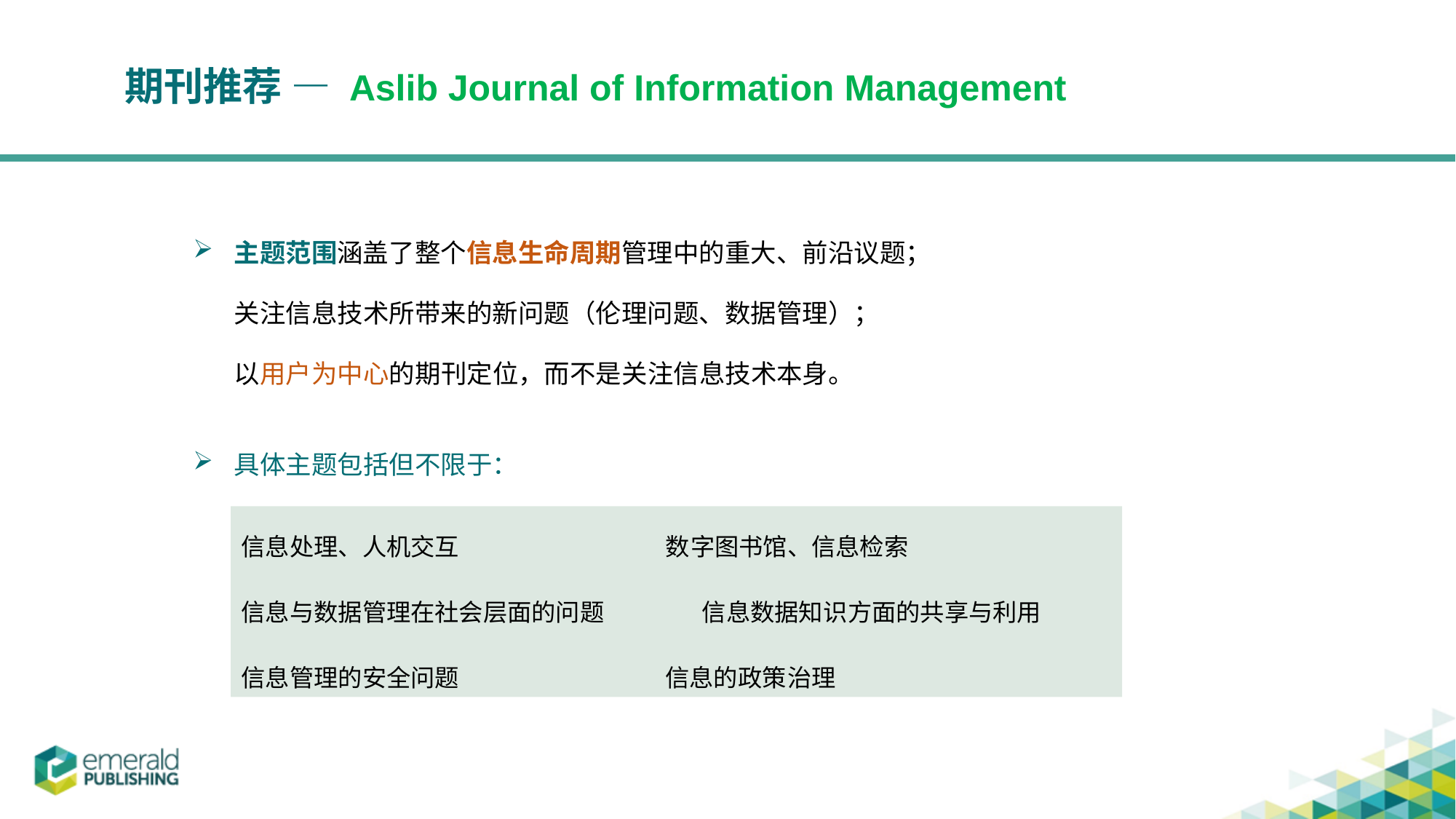

# 期刊推荐 — Aslib Journal of Information Management

主题范围涵盖了整个信息生命周期管理中的重大、前沿议题；
      关注信息技术所带来的新问题（伦理问题、数据管理）；
      以用户为中心的期刊定位，而不是关注信息技术本身。

具体主题包括但不限于：

信息处理、人机交互                                      数字图书馆、信息检索
信息与数据管理在社会层面的问题                  信息数据知识方面的共享与利用
信息管理的安全问题                                      信息的政策治理